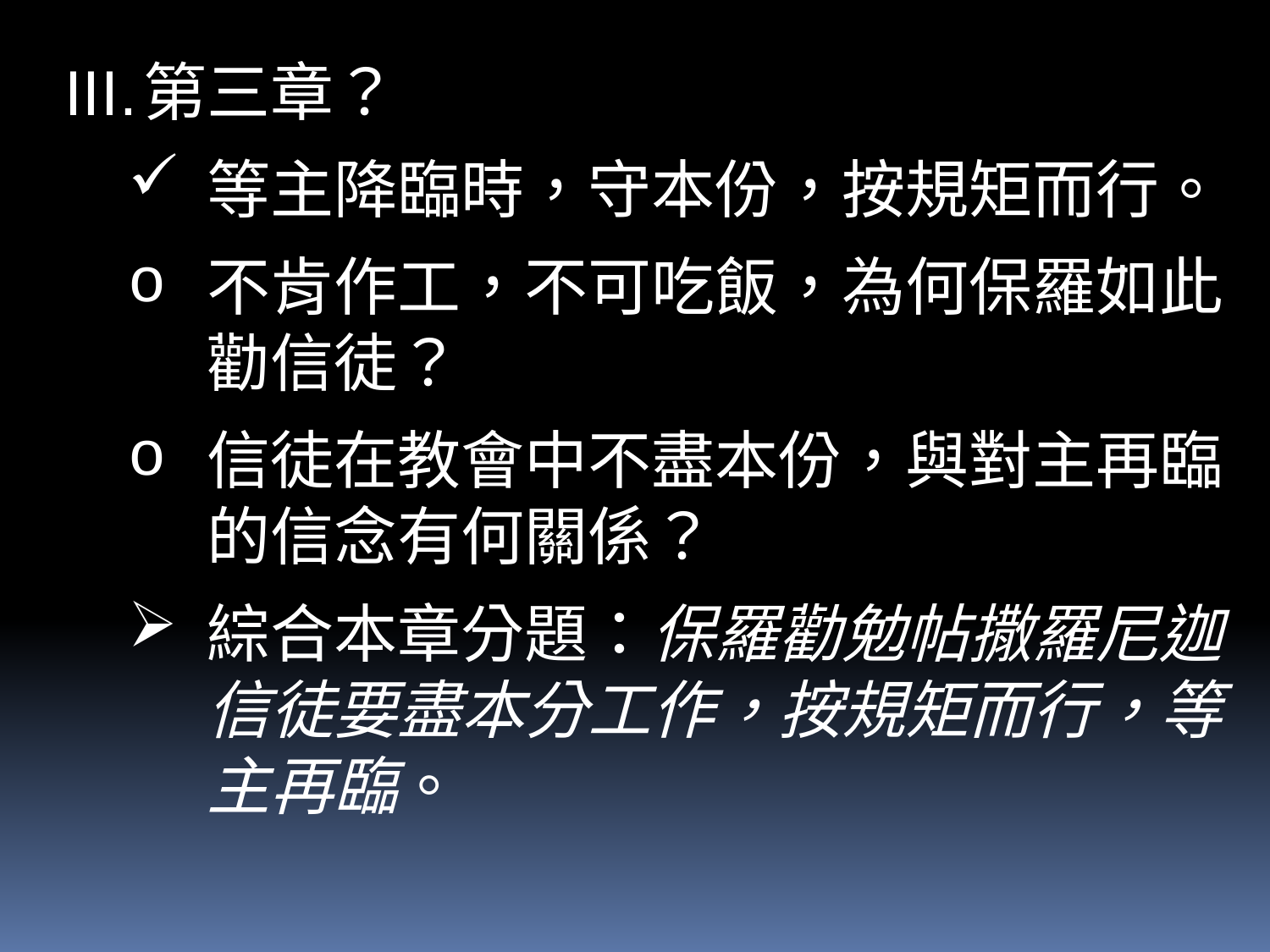

第三章？
等主降臨時，守本份，按規矩而行。
不肯作工，不可吃飯，為何保羅如此勸信徒？
信徒在教會中不盡本份，與對主再臨的信念有何關係？
綜合本章分題：保羅勸勉帖撒羅尼迦信徒要盡本分工作，按規矩而行，等主再臨。